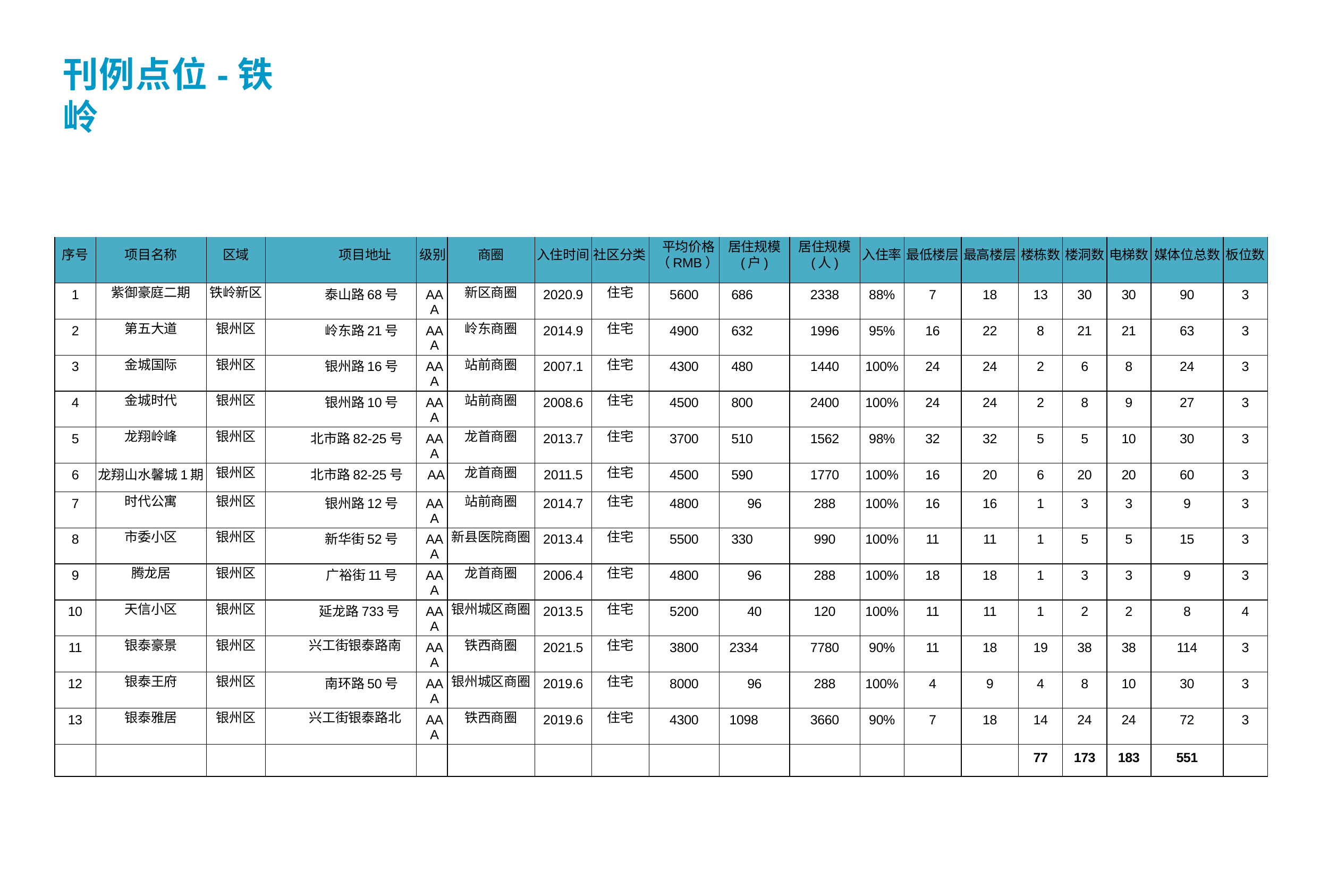

# 刊例点位-铁岭
| 序号 | 项目名称 | 区域 | 项目地址 | 级别 | 商圈 | 入住时间 | 社区分类 | 平均价格 （RMB） | 居住规模 (户) | 居住规模 (人) | 入住率 | 最低楼层 | 最高楼层 | 楼栋数 | 楼洞数 | 电梯数 | 媒体位总数 | 板位数 |
| --- | --- | --- | --- | --- | --- | --- | --- | --- | --- | --- | --- | --- | --- | --- | --- | --- | --- | --- |
| 1 | 紫御豪庭二期 | 铁岭新区 | 泰山路68号 | AAA | 新区商圈 | 2020.9 | 住宅 | 5600 | 686 | 2338 | 88% | 7 | 18 | 13 | 30 | 30 | 90 | 3 |
| 2 | 第五大道 | 银州区 | 岭东路21号 | AAA | 岭东商圈 | 2014.9 | 住宅 | 4900 | 632 | 1996 | 95% | 16 | 22 | 8 | 21 | 21 | 63 | 3 |
| 3 | 金城国际 | 银州区 | 银州路16号 | AAA | 站前商圈 | 2007.1 | 住宅 | 4300 | 480 | 1440 | 100% | 24 | 24 | 2 | 6 | 8 | 24 | 3 |
| 4 | 金城时代 | 银州区 | 银州路10号 | AAA | 站前商圈 | 2008.6 | 住宅 | 4500 | 800 | 2400 | 100% | 24 | 24 | 2 | 8 | 9 | 27 | 3 |
| 5 | 龙翔岭峰 | 银州区 | 北市路82-25号 | AAA | 龙首商圈 | 2013.7 | 住宅 | 3700 | 510 | 1562 | 98% | 32 | 32 | 5 | 5 | 10 | 30 | 3 |
| 6 | 龙翔山水馨城1期 | 银州区 | 北市路82-25号 | AA | 龙首商圈 | 2011.5 | 住宅 | 4500 | 590 | 1770 | 100% | 16 | 20 | 6 | 20 | 20 | 60 | 3 |
| 7 | 时代公寓 | 银州区 | 银州路12号 | AAA | 站前商圈 | 2014.7 | 住宅 | 4800 | 96 | 288 | 100% | 16 | 16 | 1 | 3 | 3 | 9 | 3 |
| 8 | 市委小区 | 银州区 | 新华街52号 | AAA | 新县医院商圈 | 2013.4 | 住宅 | 5500 | 330 | 990 | 100% | 11 | 11 | 1 | 5 | 5 | 15 | 3 |
| 9 | 腾龙居 | 银州区 | 广裕街11号 | AAA | 龙首商圈 | 2006.4 | 住宅 | 4800 | 96 | 288 | 100% | 18 | 18 | 1 | 3 | 3 | 9 | 3 |
| 10 | 天信小区 | 银州区 | 延龙路733号 | AAA | 银州城区商圈 | 2013.5 | 住宅 | 5200 | 40 | 120 | 100% | 11 | 11 | 1 | 2 | 2 | 8 | 4 |
| 11 | 银泰豪景 | 银州区 | 兴工街银泰路南 | AAA | 铁西商圈 | 2021.5 | 住宅 | 3800 | 2334 | 7780 | 90% | 11 | 18 | 19 | 38 | 38 | 114 | 3 |
| 12 | 银泰王府 | 银州区 | 南环路50号 | AAA | 银州城区商圈 | 2019.6 | 住宅 | 8000 | 96 | 288 | 100% | 4 | 9 | 4 | 8 | 10 | 30 | 3 |
| 13 | 银泰雅居 | 银州区 | 兴工街银泰路北 | AAA | 铁西商圈 | 2019.6 | 住宅 | 4300 | 1098 | 3660 | 90% | 7 | 18 | 14 | 24 | 24 | 72 | 3 |
|  |  |  |  |  |  |  |  |  |  |  |  |  |  | 77 | 173 | 183 | 551 |  |